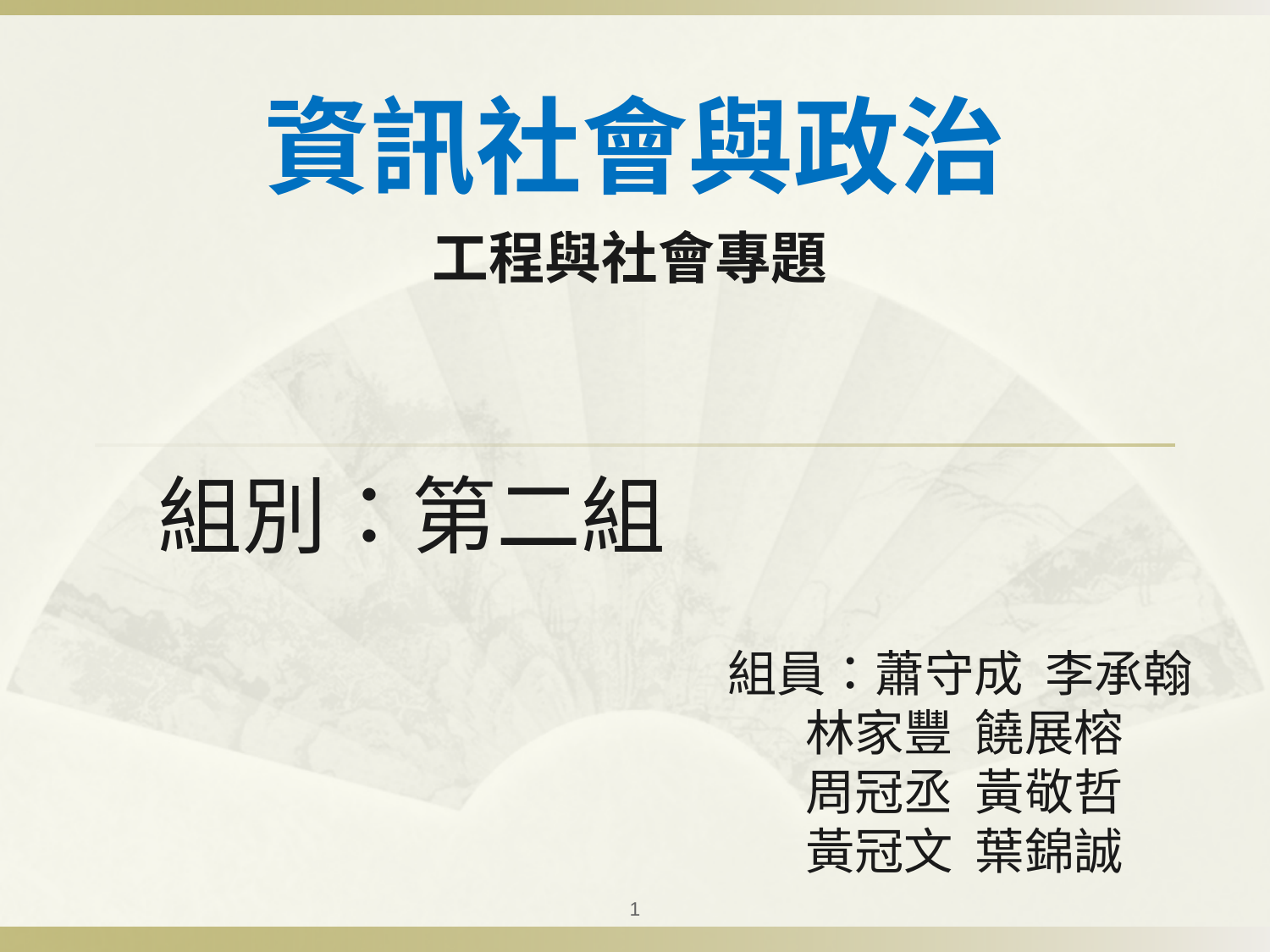

# 資訊社會與政治
工程與社會專題
組別：第二組

組員：蕭守成  李承翰
      林家豐  饒展榕
      周冠丞  黃敬哲
      黃冠文  葉錦誠
1